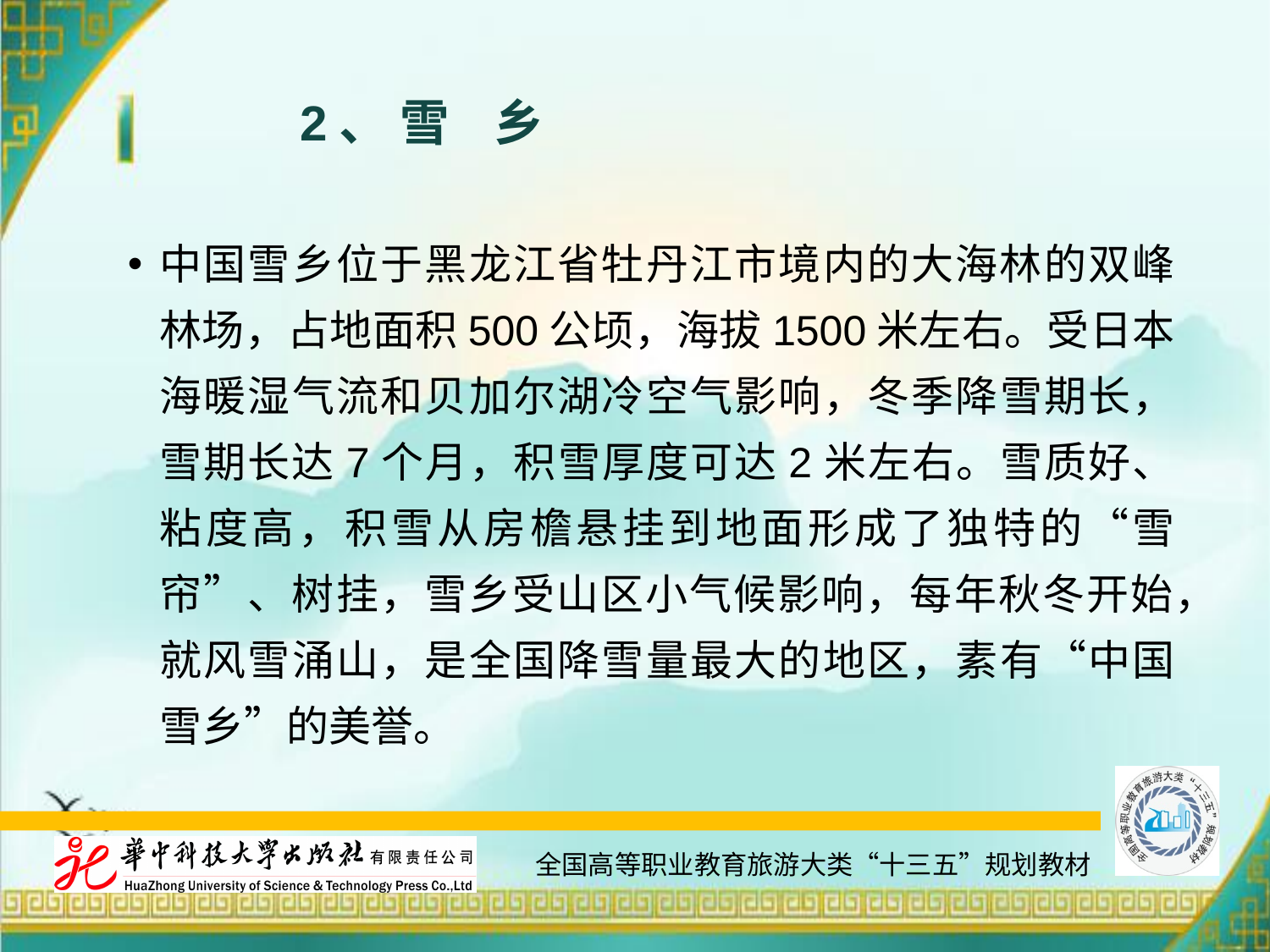

# 2、 雪    乡
中国雪乡位于黑龙江省牡丹江市境内的大海林的双峰林场，占地面积500公顷，海拔1500米左右。受日本海暖湿气流和贝加尔湖冷空气影响，冬季降雪期长，雪期长达7个月，积雪厚度可达2米左右。雪质好、粘度高，积雪从房檐悬挂到地面形成了独特的“雪帘”、树挂，雪乡受山区小气候影响，每年秋冬开始，就风雪涌山，是全国降雪量最大的地区，素有“中国雪乡”的美誉。